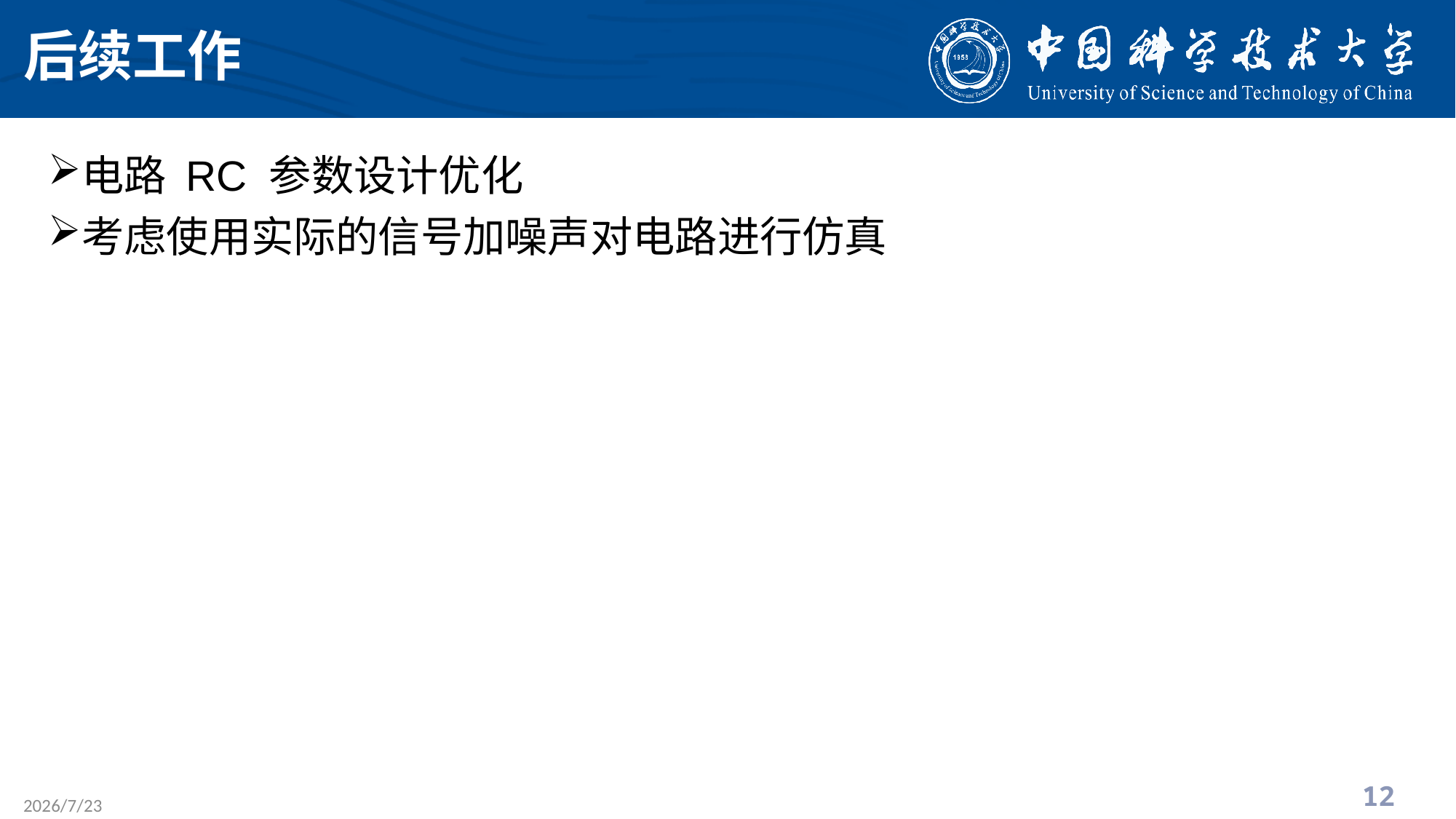

# 后续工作
电路 RC 参数设计优化
考虑使用实际的信号加噪声对电路进行仿真

12
2026/7/23